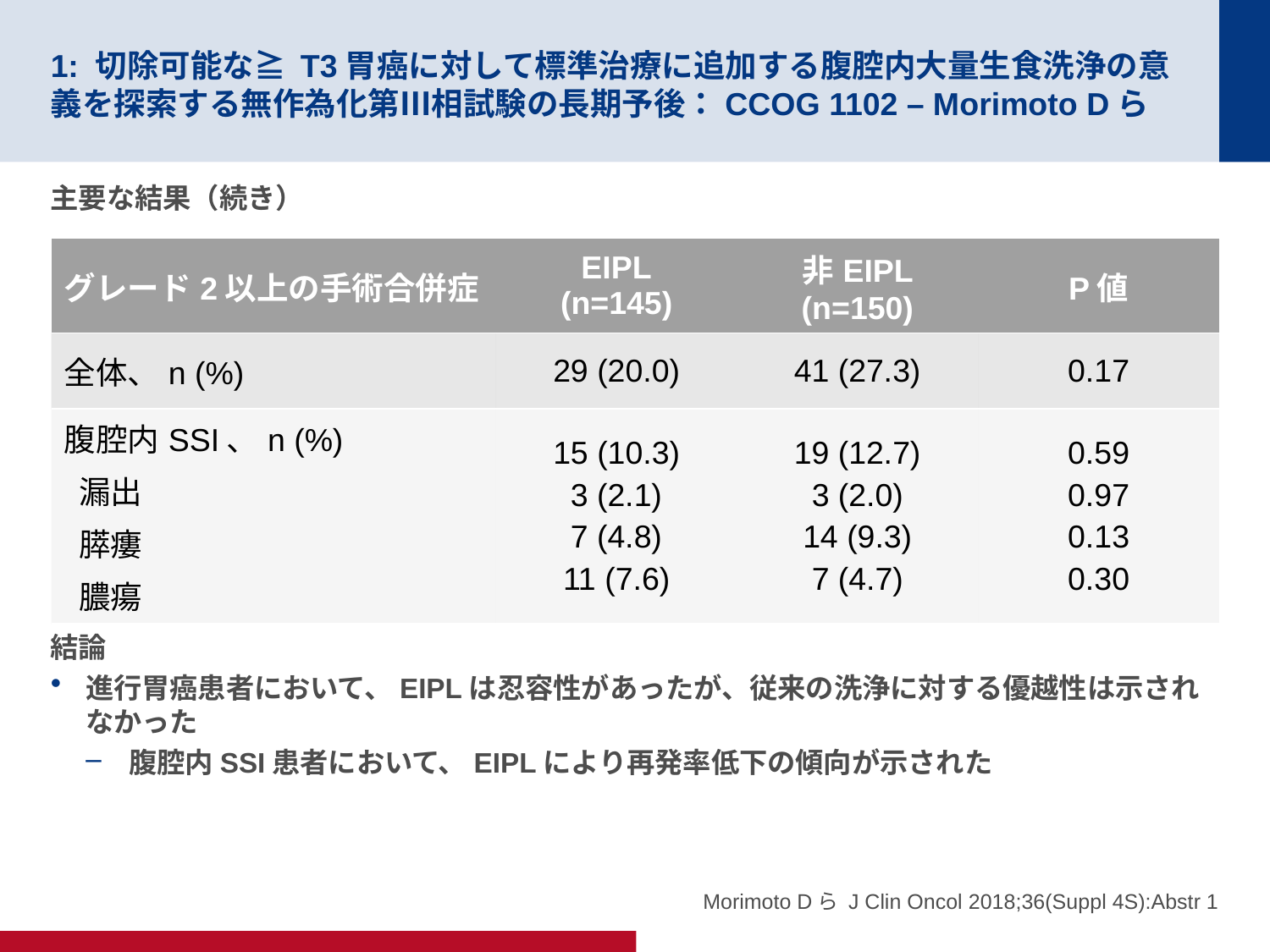

# 1: 切除可能な≧ T3胃癌に対して標準治療に追加する腹腔内大量生食洗浄の意義を探索する無作為化第Ⅲ相試験の長期予後：CCOG 1102 – Morimoto Dら
主要な結果（続き）

結論
進行胃癌患者において、EIPLは忍容性があったが、従来の洗浄に対する優越性は示されなかった
腹腔内SSI患者において、EIPLにより再発率低下の傾向が示された
| グレード2以上の手術合併症 | EIPL (n=145) | 非EIPL (n=150) | P値 |
| --- | --- | --- | --- |
| 全体、n (%) | 29 (20.0) | 41 (27.3) | 0.17 |
| 腹腔内SSI、n (%) 漏出 膵瘻 膿瘍 | 15 (10.3) 3 (2.1) 7 (4.8) 11 (7.6) | 19 (12.7) 3 (2.0) 14 (9.3) 7 (4.7) | 0.59 0.97 0.13 0.30 |
Morimoto Dら J Clin Oncol 2018;36(Suppl 4S):Abstr 1